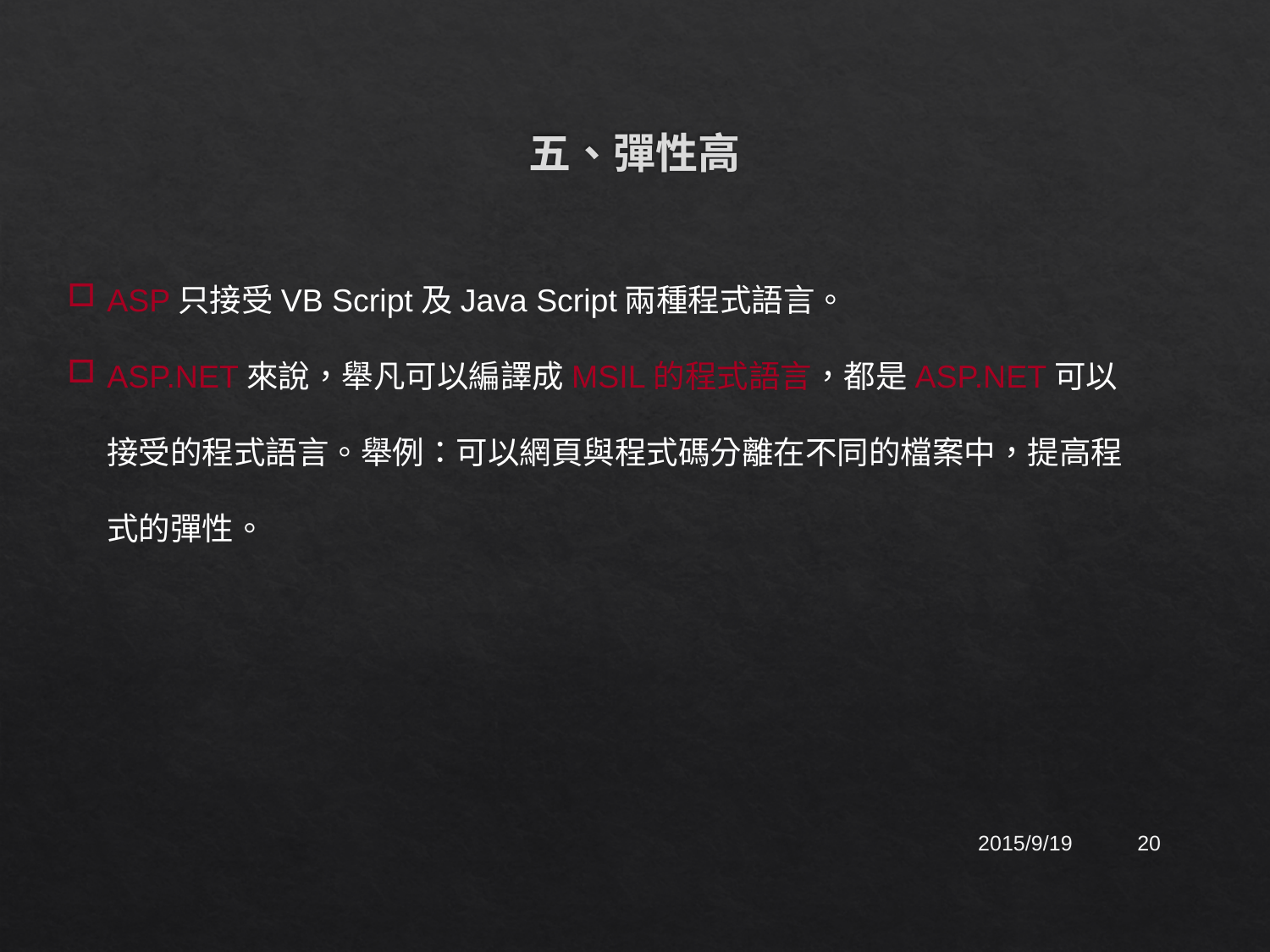

# 五、彈性高
ASP只接受VB Script及Java Script兩種程式語言。
ASP.NET來說，舉凡可以編譯成MSIL的程式語言，都是ASP.NET可以接受的程式語言。舉例：可以網頁與程式碼分離在不同的檔案中，提高程式的彈性。
2015/9/19
20